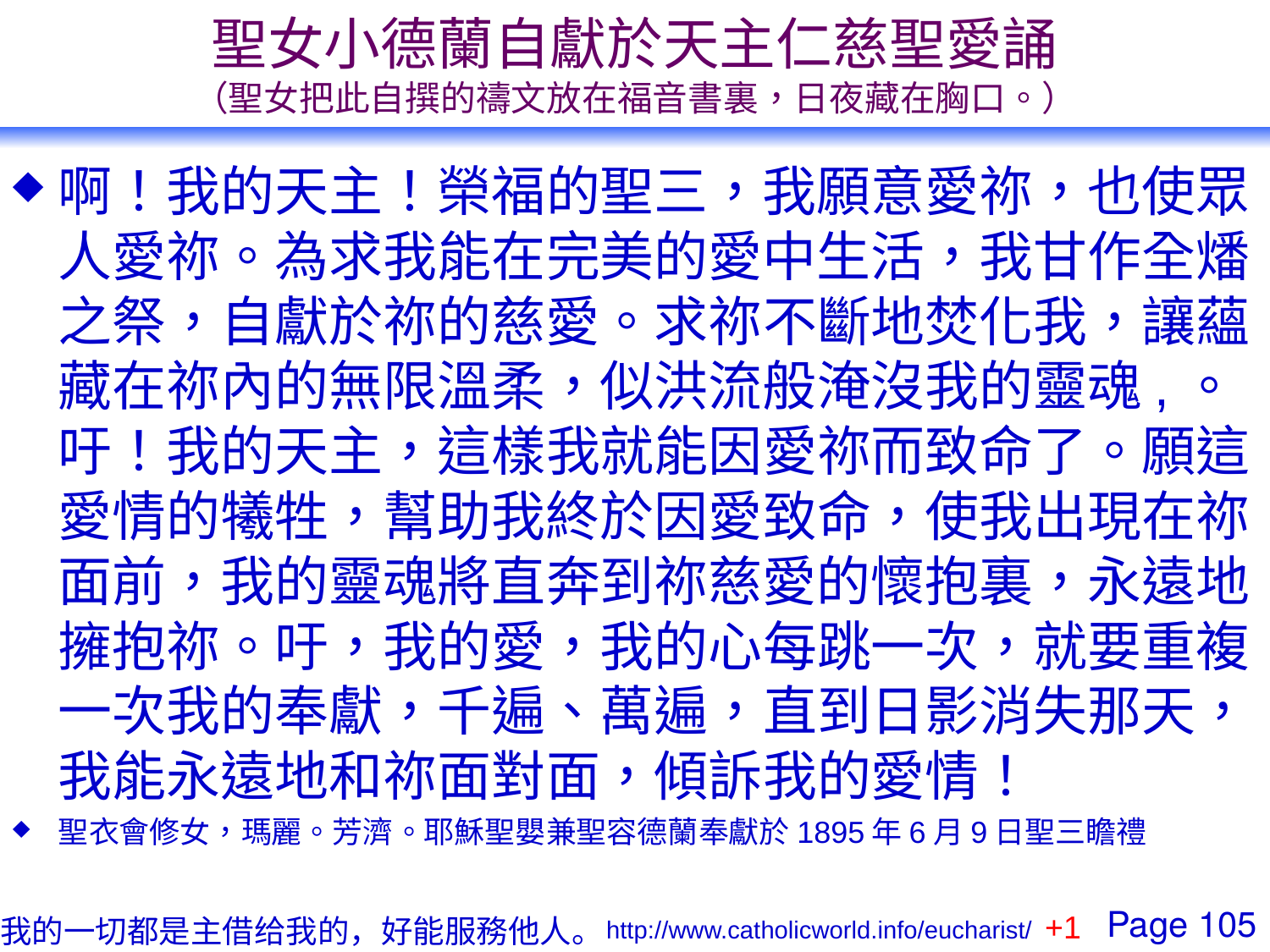

# 聖女小德蘭自獻於天主仁慈聖愛誦 （聖女把此自撰的禱文放在福音書裏，日夜藏在胸口。）
啊！我的天主！榮福的聖三，我願意愛祢，也使眾人愛祢。為求我能在完美的愛中生活，我甘作全燔之祭，自獻於祢的慈愛。求祢不斷地焚化我，讓蘊藏在祢內的無限溫柔，似洪流般淹沒我的靈魂,。吁！我的天主，這樣我就能因愛祢而致命了。願這愛情的犧牲，幫助我終於因愛致命，使我出現在祢面前，我的靈魂將直奔到祢慈愛的懷抱裏，永遠地擁抱祢。吁，我的愛，我的心每跳一次，就要重複一次我的奉獻，千遍、萬遍，直到日影消失那天，我能永遠地和祢面對面，傾訴我的愛情！
聖衣會修女，瑪麗。芳濟。耶穌聖嬰兼聖容德蘭奉獻於1895年6月9日聖三瞻禮
+1